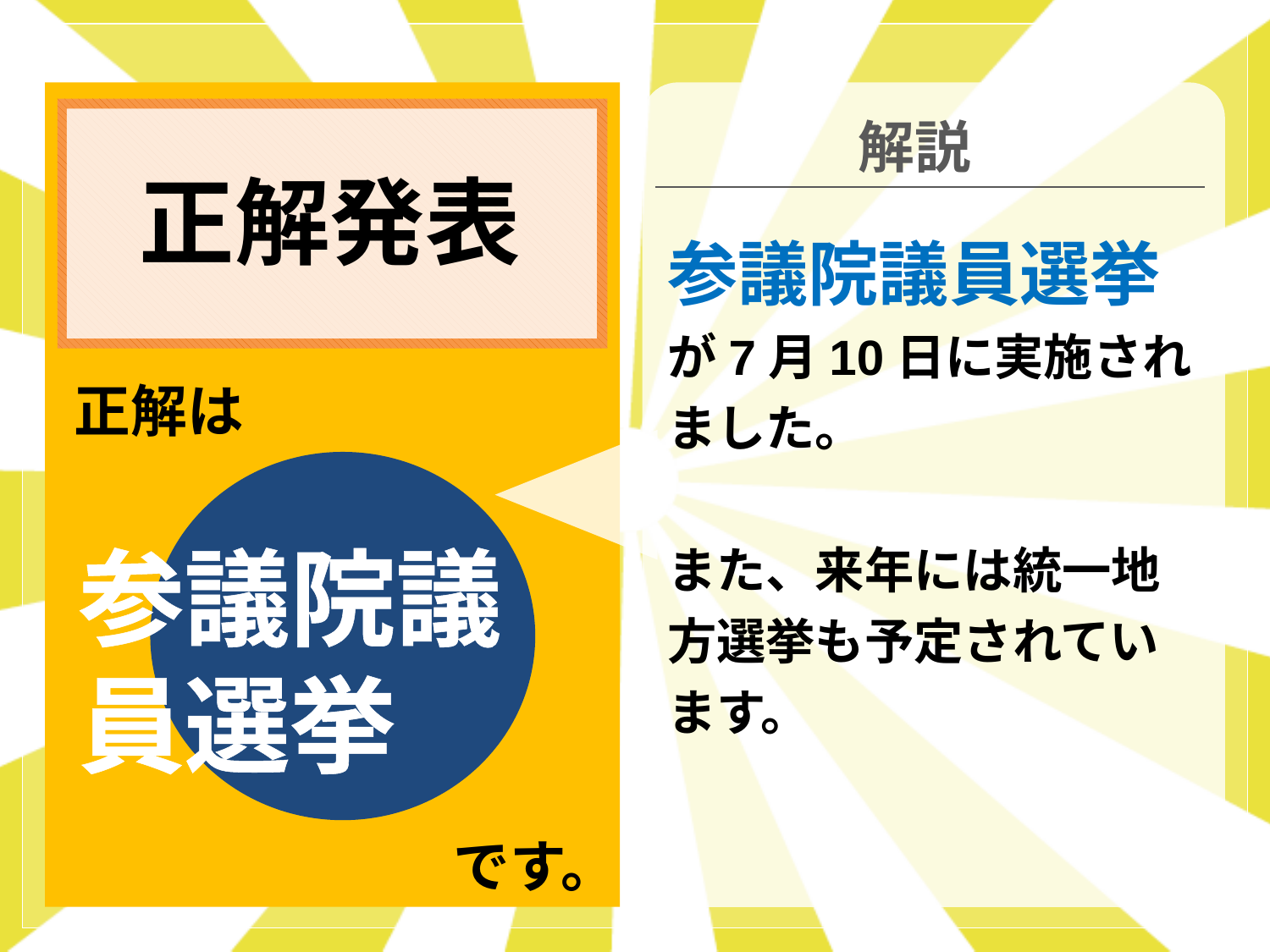

解説
正解発表
参議院議員選挙が7月10日に実施されました。

また、来年には統一地方選挙も予定されています。
正解は

参議院議員選挙
です。